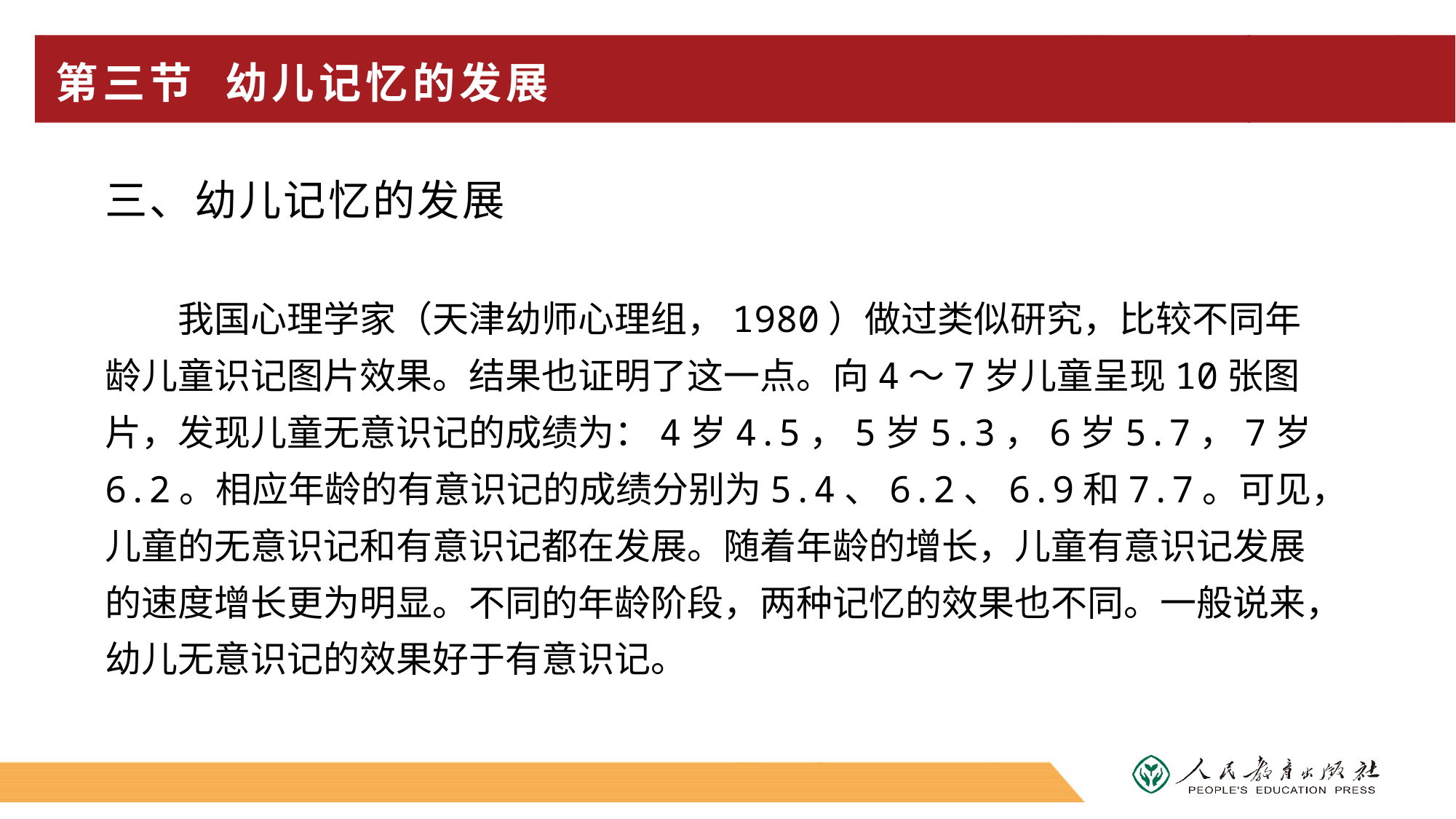

# 第三节  幼儿记忆的发展
三、幼儿记忆的发展
我国心理学家（天津幼师心理组，1980）做过类似研究，比较不同年龄儿童识记图片效果。结果也证明了这一点。向4～7岁儿童呈现10张图片，发现儿童无意识记的成绩为：4岁4.5，5岁5.3，6岁5.7，7岁6.2。相应年龄的有意识记的成绩分别为5.4、6.2、6.9和7.7。可见，儿童的无意识记和有意识记都在发展。随着年龄的增长，儿童有意识记发展的速度增长更为明显。不同的年龄阶段，两种记忆的效果也不同。一般说来，幼儿无意识记的效果好于有意识记。